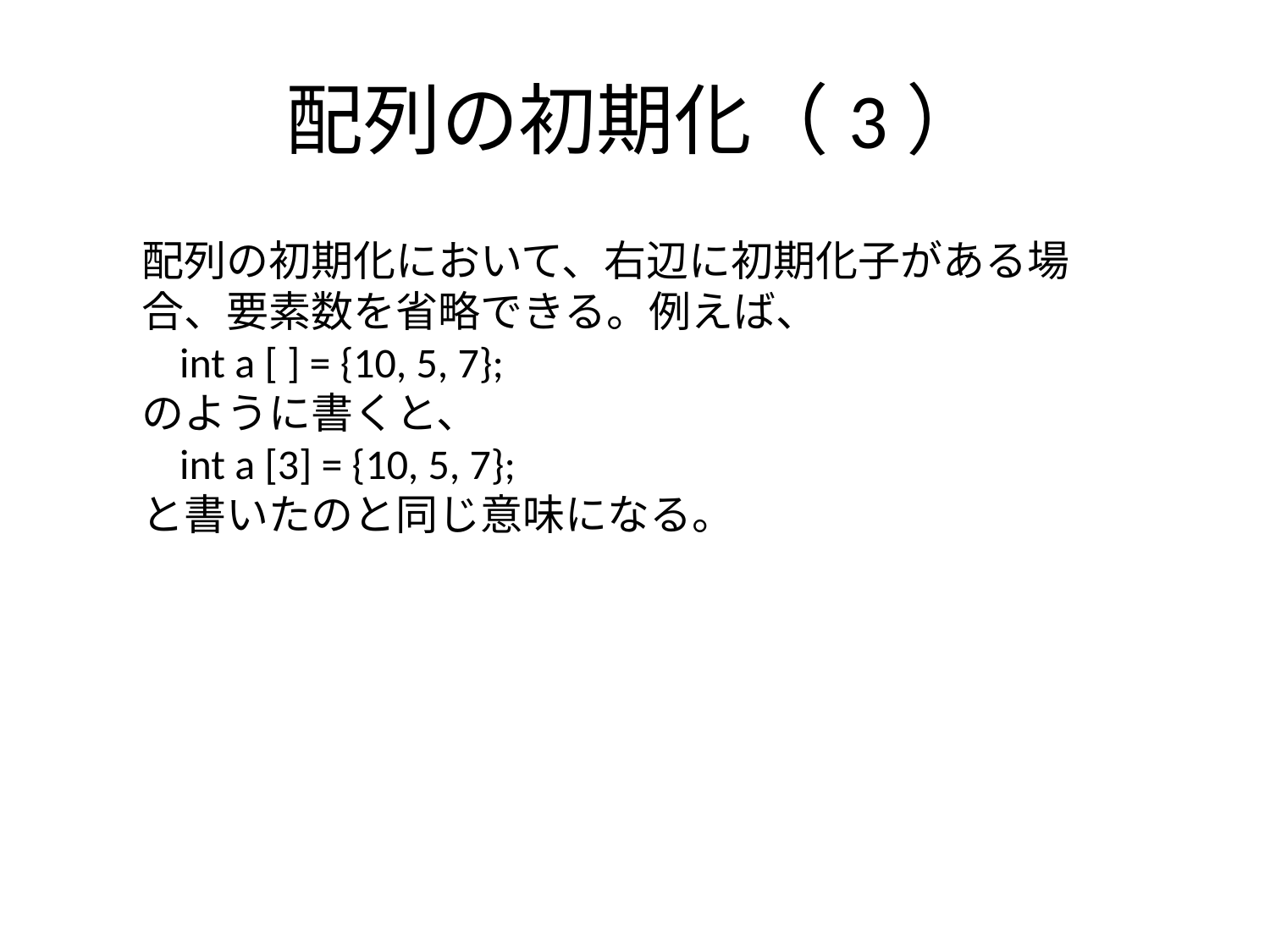

# 配列の初期化（3）
配列の初期化において、右辺に初期化子がある場合、要素数を省略できる。例えば、
    int a [ ] = {10, 5, 7};
のように書くと、
    int a [3] = {10, 5, 7};
と書いたのと同じ意味になる。